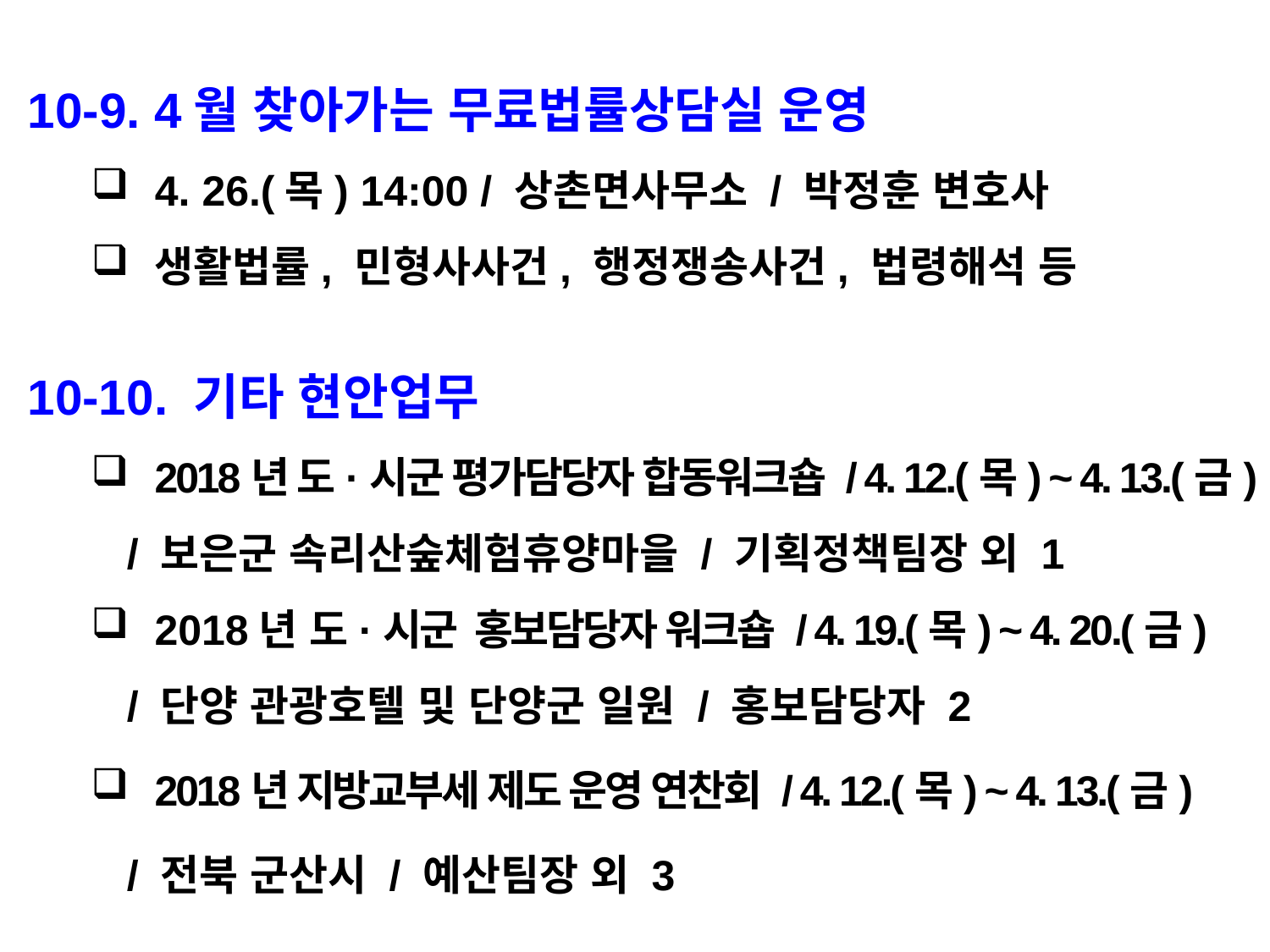

10-9. 4월 찾아가는 무료법률상담실 운영
4. 26.(목) 14:00 / 상촌면사무소 / 박정훈 변호사
생활법률, 민형사사건, 행정쟁송사건, 법령해석 등
10-10. 기타 현안업무
2018년 도·시군 평가담당자 합동워크숍 / 4. 12.(목) ~ 4. 13.(금)
   / 보은군 속리산숲체험휴양마을 / 기획정책팀장 외 1
2018년 도·시군  홍보담당자 워크숍 / 4. 19.(목) ~ 4. 20.(금)
   / 단양 관광호텔 및 단양군 일원 / 홍보담당자 2
2018년 지방교부세 제도 운영 연찬회 / 4. 12.(목) ~ 4. 13.(금)
   / 전북 군산시 / 예산팀장 외 3